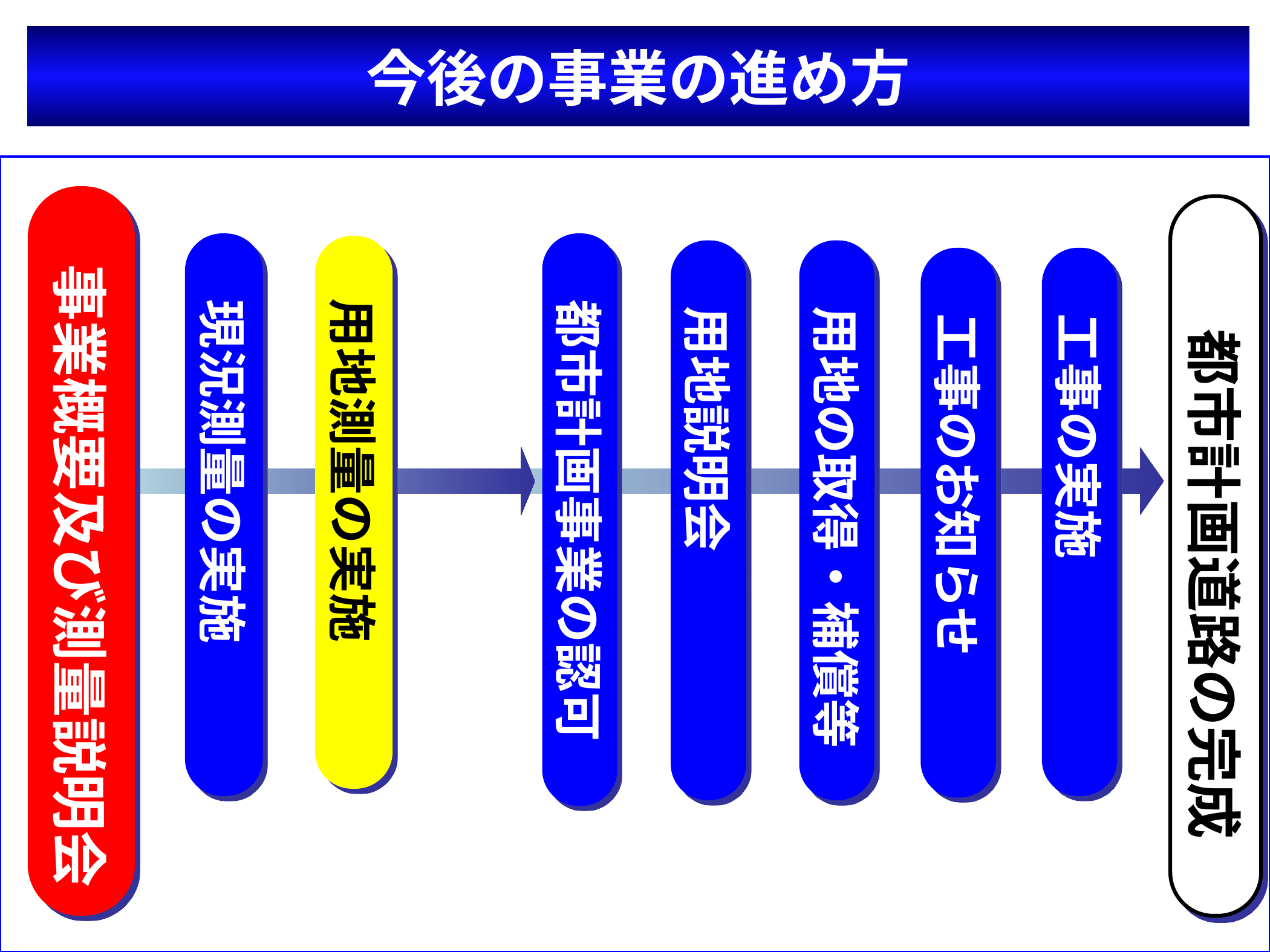

今後の事業の進め方

　事業概要及び測量説明会
　都市計画道路の完成
　現況測量の実施
　都市計画事業の認可
   用地測量の実施
　用地説明会
　用地の取得・補償等
　工事のお知らせ
　工事の実施